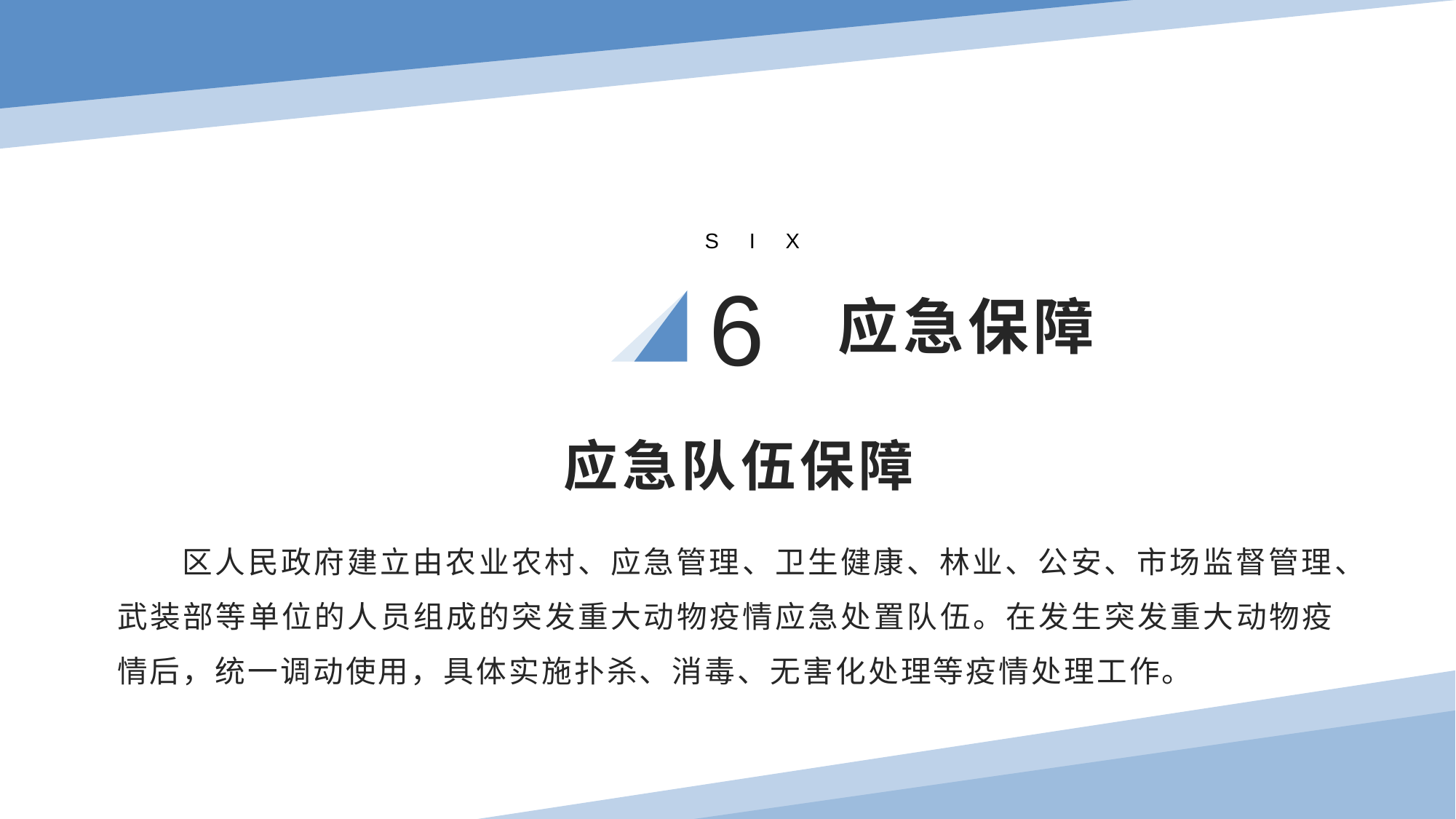

SIX
6
# 应急保障
  应急队伍保障
区人民政府建立由农业农村、应急管理、卫生健康、林业、公安、市场监督管理、武装部等单位的人员组成的突发重大动物疫情应急处置队伍。在发生突发重大动物疫情后，统一调动使用，具体实施扑杀、消毒、无害化处理等疫情处理工作。